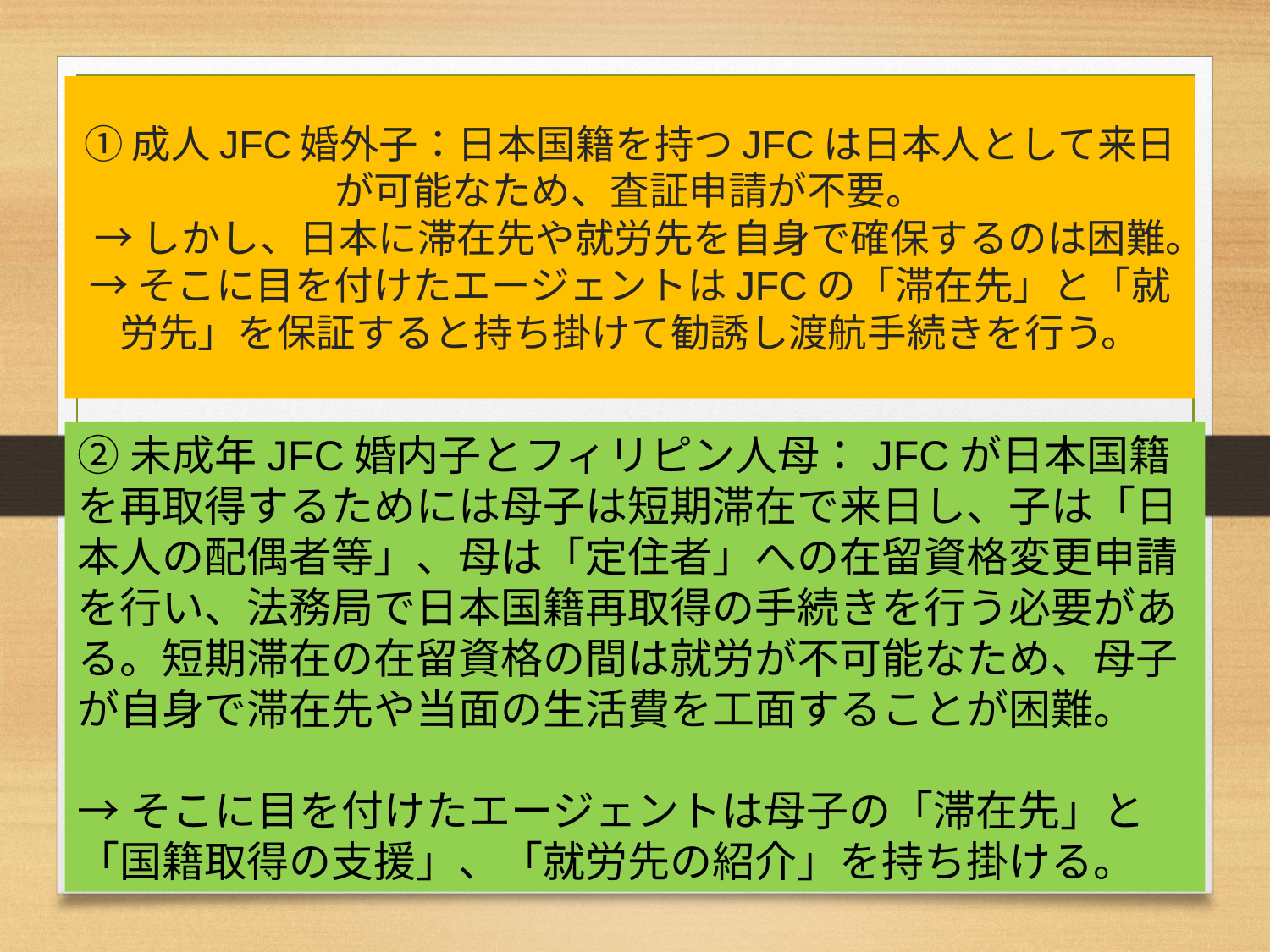

# ①成人JFC婚外子：日本国籍を持つJFCは日本人として来日が可能なため、査証申請が不要。
→しかし、日本に滞在先や就労先を自身で確保するのは困難。
→そこに目を付けたエージェントはJFCの「滞在先」と「就労先」を保証すると持ち掛けて勧誘し渡航手続きを行う。

②未成年JFC婚内子とフィリピン人母：JFCが日本国籍を再取得するためには母子は短期滞在で来日し、子は「日本人の配偶者等」、母は「定住者」への在留資格変更申請を行い、法務局で日本国籍再取得の手続きを行う必要がある。短期滞在の在留資格の間は就労が不可能なため、母子が自身で滞在先や当面の生活費を工面することが困難。

→そこに目を付けたエージェントは母子の「滞在先」と「国籍取得の支援」、「就労先の紹介」を持ち掛ける。